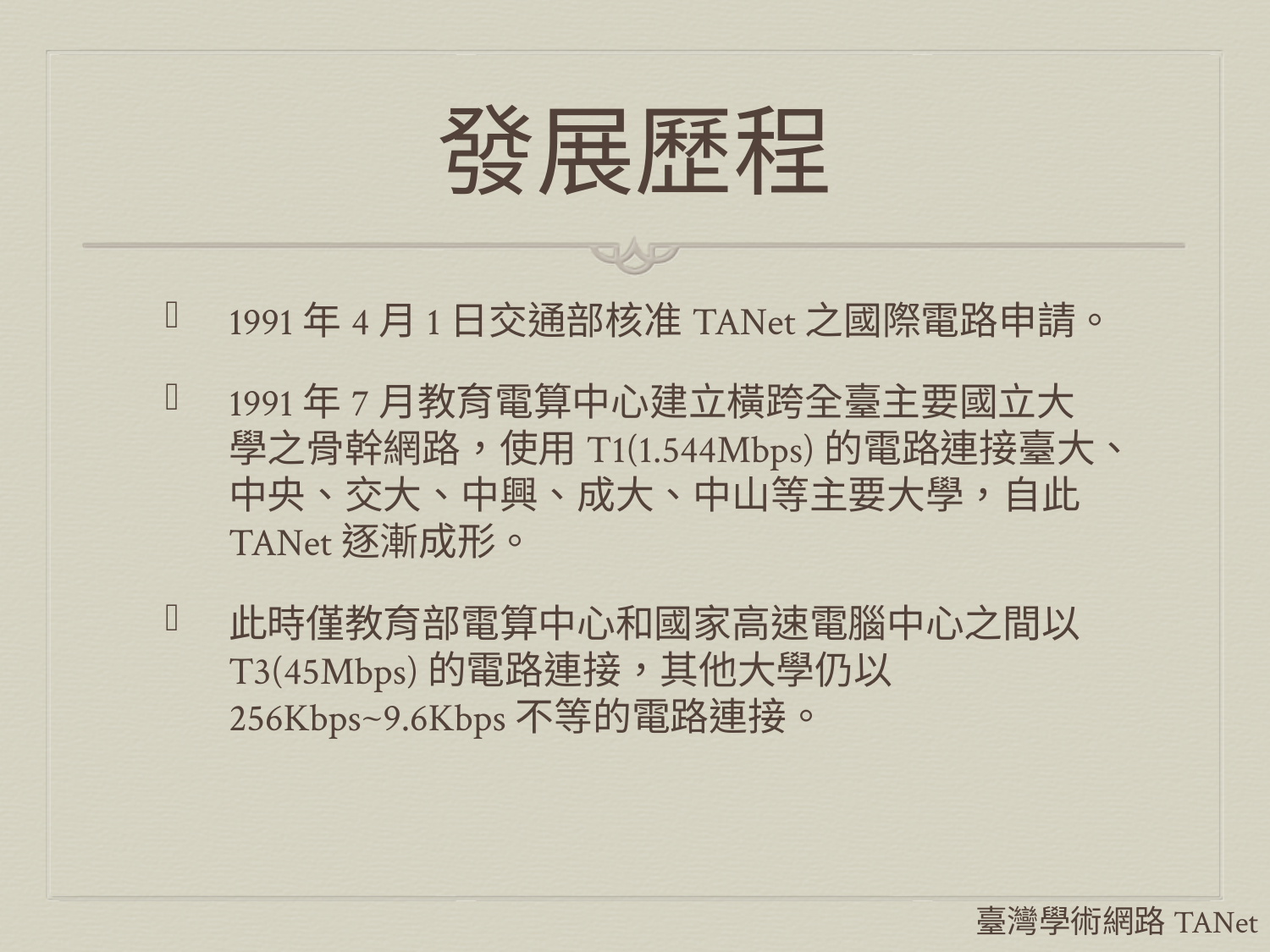

# 發展歷程
1991年4月1日交通部核准TANet之國際電路申請。
1991年7月教育電算中心建立橫跨全臺主要國立大學之骨幹網路，使用T1(1.544Mbps)的電路連接臺大、中央、交大、中興、成大、中山等主要大學，自此TANet逐漸成形。
此時僅教育部電算中心和國家高速電腦中心之間以T3(45Mbps)的電路連接，其他大學仍以256Kbps~9.6Kbps不等的電路連接。
臺灣學術網路TANet